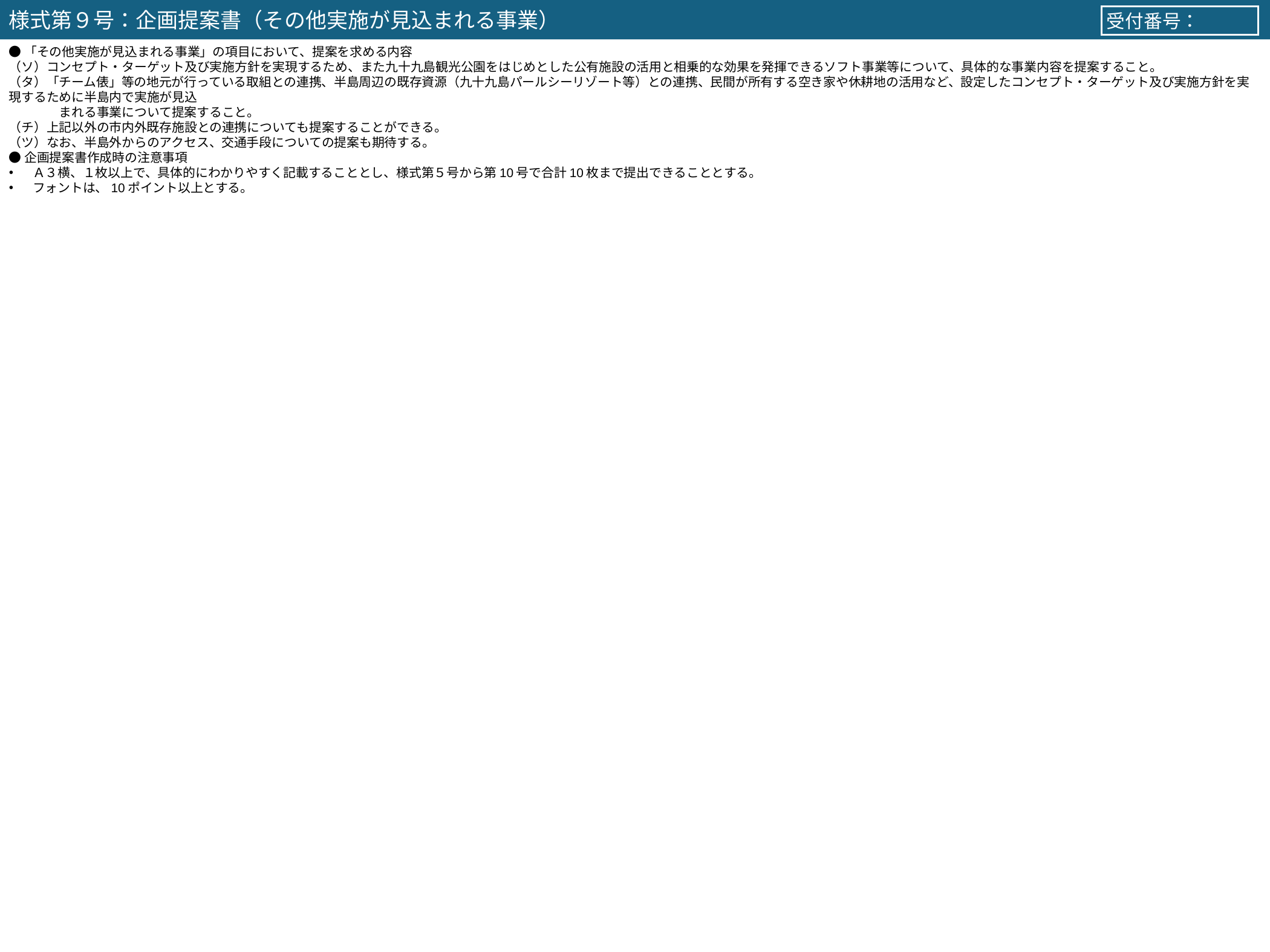

様式第９号：企画提案書（その他実施が見込まれる事業）
受付番号：
●「その他実施が見込まれる事業」の項目において、提案を求める内容
（ソ）コンセプト・ターゲット及び実施方針を実現するため、また九十九島観光公園をはじめとした公有施設の活用と相乗的な効果を発揮できるソフト事業等について、具体的な事業内容を提案すること。
（タ）「チーム俵」等の地元が行っている取組との連携、半島周辺の既存資源（九十九島パールシーリゾート等）との連携、民間が所有する空き家や休耕地の活用など、設定したコンセプト・ターゲット及び実施方針を実現するために半島内で実施が見込
　　　　まれる事業について提案すること。
（チ）上記以外の市内外既存施設との連携についても提案することができる。
（ツ）なお、半島外からのアクセス、交通手段についての提案も期待する。
●企画提案書作成時の注意事項
Ａ３横、１枚以上で、具体的にわかりやすく記載することとし、様式第５号から第10号で合計10枚まで提出できることとする。
フォントは、10ポイント以上とする。